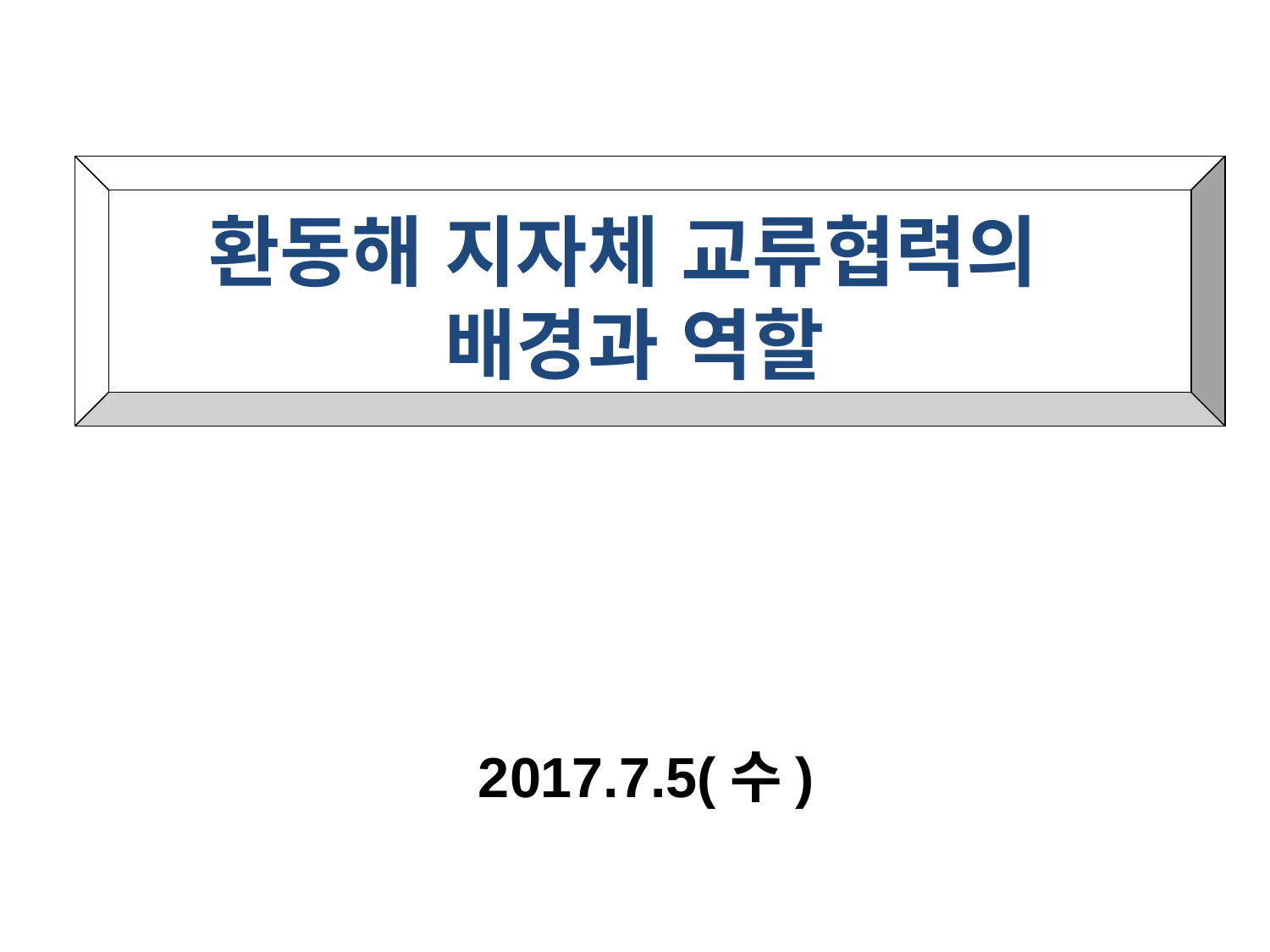

# 환동해 지자체 교류협력의 배경과 역할

2017.7.5(수)